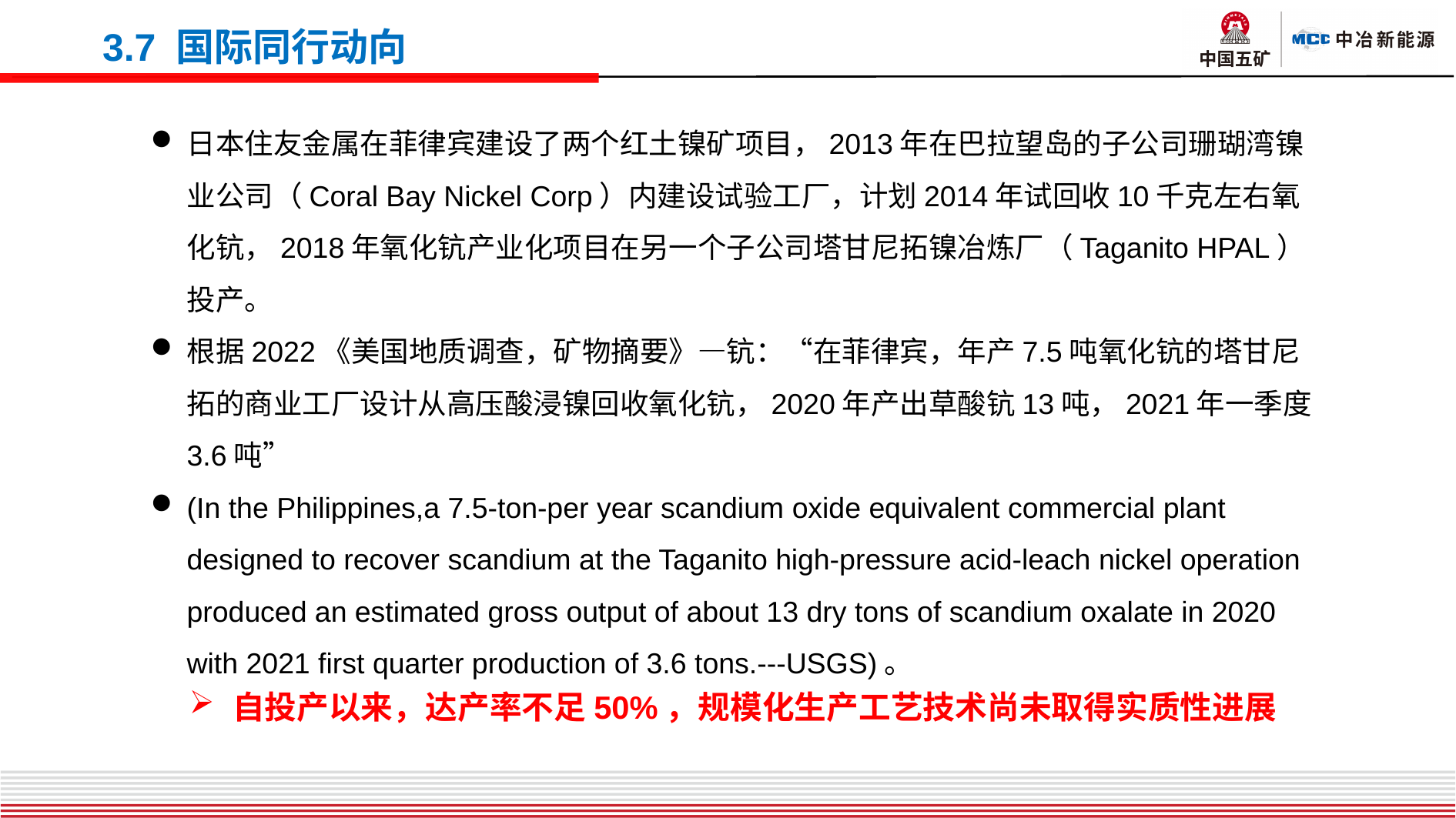

3.7 国际同行动向
日本住友金属在菲律宾建设了两个红土镍矿项目，2013年在巴拉望岛的子公司珊瑚湾镍业公司（Coral Bay Nickel Corp）内建设试验工厂，计划2014年试回收10千克左右氧化钪，2018年氧化钪产业化项目在另一个子公司塔甘尼拓镍冶炼厂（Taganito HPAL）投产。
根据2022《美国地质调查，矿物摘要》—钪：“在菲律宾，年产7.5吨氧化钪的塔甘尼拓的商业工厂设计从高压酸浸镍回收氧化钪，2020年产出草酸钪13吨，2021年一季度3.6吨”
(In the Philippines,a 7.5-ton-per year scandium oxide equivalent commercial plant designed to recover scandium at the Taganito high-pressure acid-leach nickel operation produced an estimated gross output of about 13 dry tons of scandium oxalate in 2020 with 2021 first quarter production of 3.6 tons.---USGS)。
自投产以来，达产率不足50%，规模化生产工艺技术尚未取得实质性进展